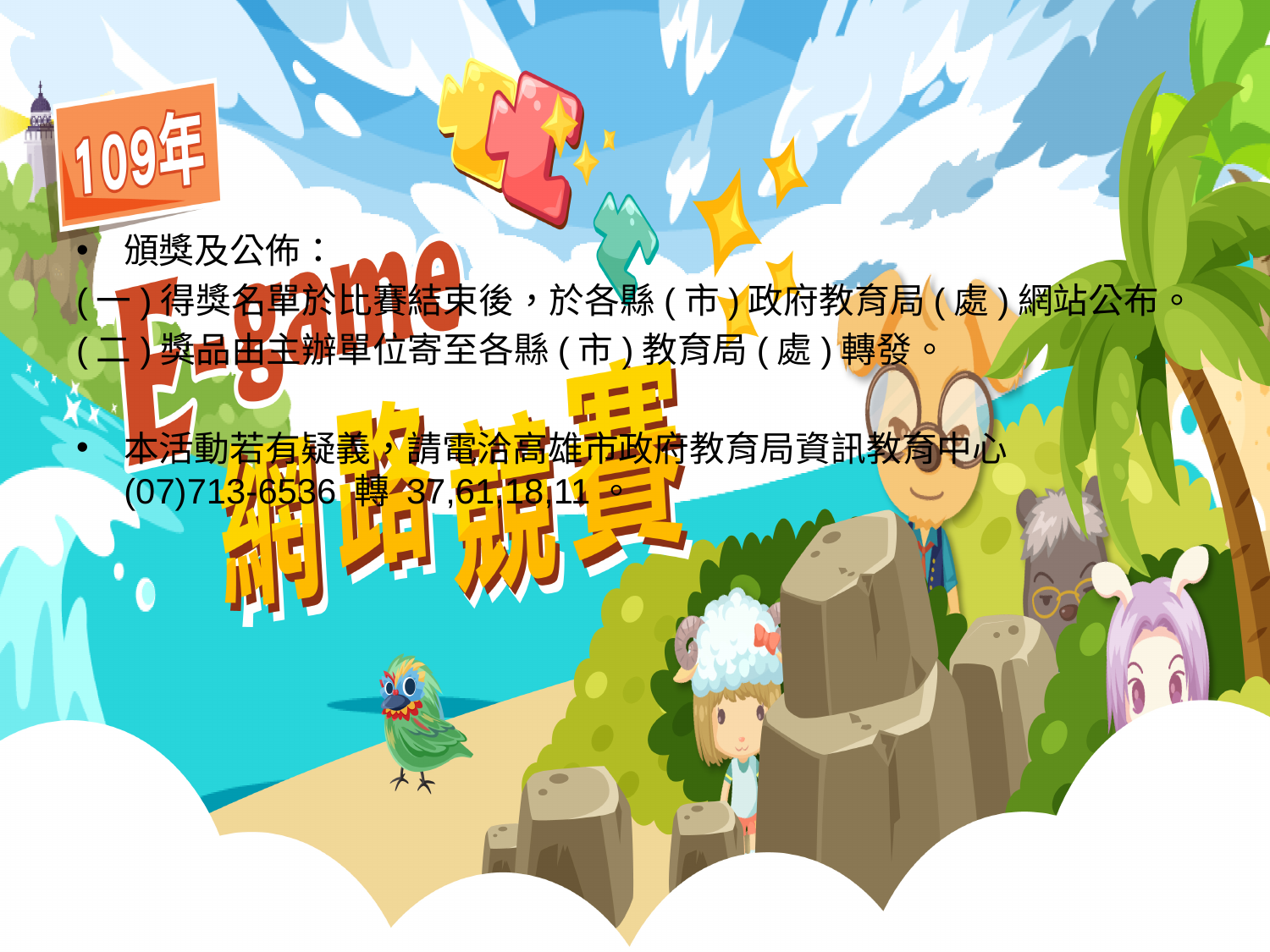

#
頒獎及公佈：
(一)得獎名單於比賽結束後，於各縣(市)政府教育局(處)網站公布。
(二)獎品由主辦單位寄至各縣(市)教育局(處)轉發。

本活動若有疑義，請電洽高雄市政府教育局資訊教育中心
(07)713-6536 轉 37,61,18,11。